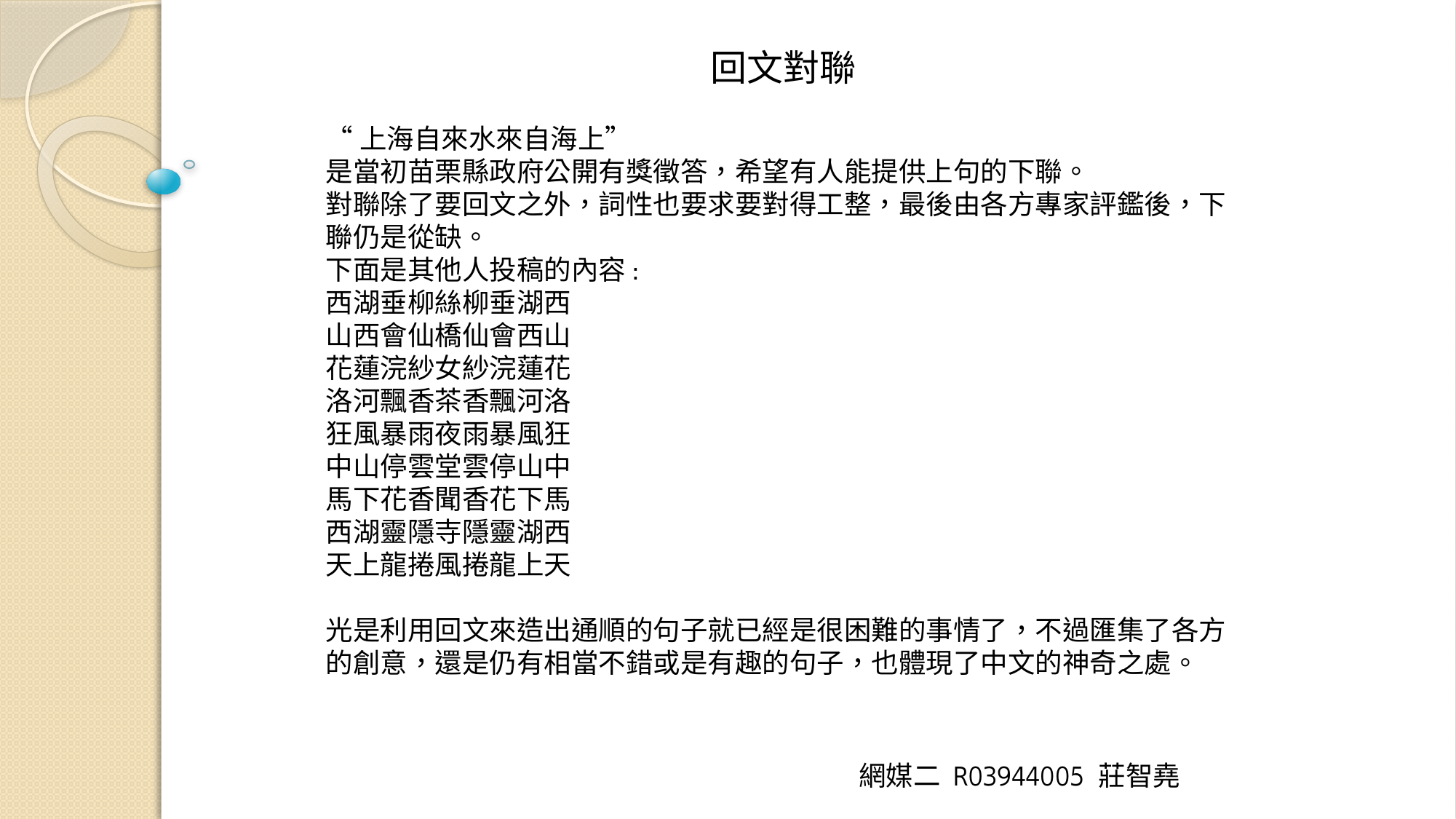

回文對聯

“上海自來水來自海上”
是當初苗栗縣政府公開有獎徵答，希望有人能提供上句的下聯。
對聯除了要回文之外，詞性也要求要對得工整，最後由各方專家評鑑後，下聯仍是從缺。
下面是其他人投稿的內容:
西湖垂柳絲柳垂湖西 
山西會仙橋仙會西山 
花蓮浣紗女紗浣蓮花 
洛河飄香茶香飄河洛
狂風暴雨夜雨暴風狂
中山停雲堂雲停山中 
馬下花香聞香花下馬 
西湖靈隱寺隱靈湖西 
天上龍捲風捲龍上天

光是利用回文來造出通順的句子就已經是很困難的事情了，不過匯集了各方的創意，還是仍有相當不錯或是有趣的句子，也體現了中文的神奇之處。
網媒二 R03944005 莊智堯